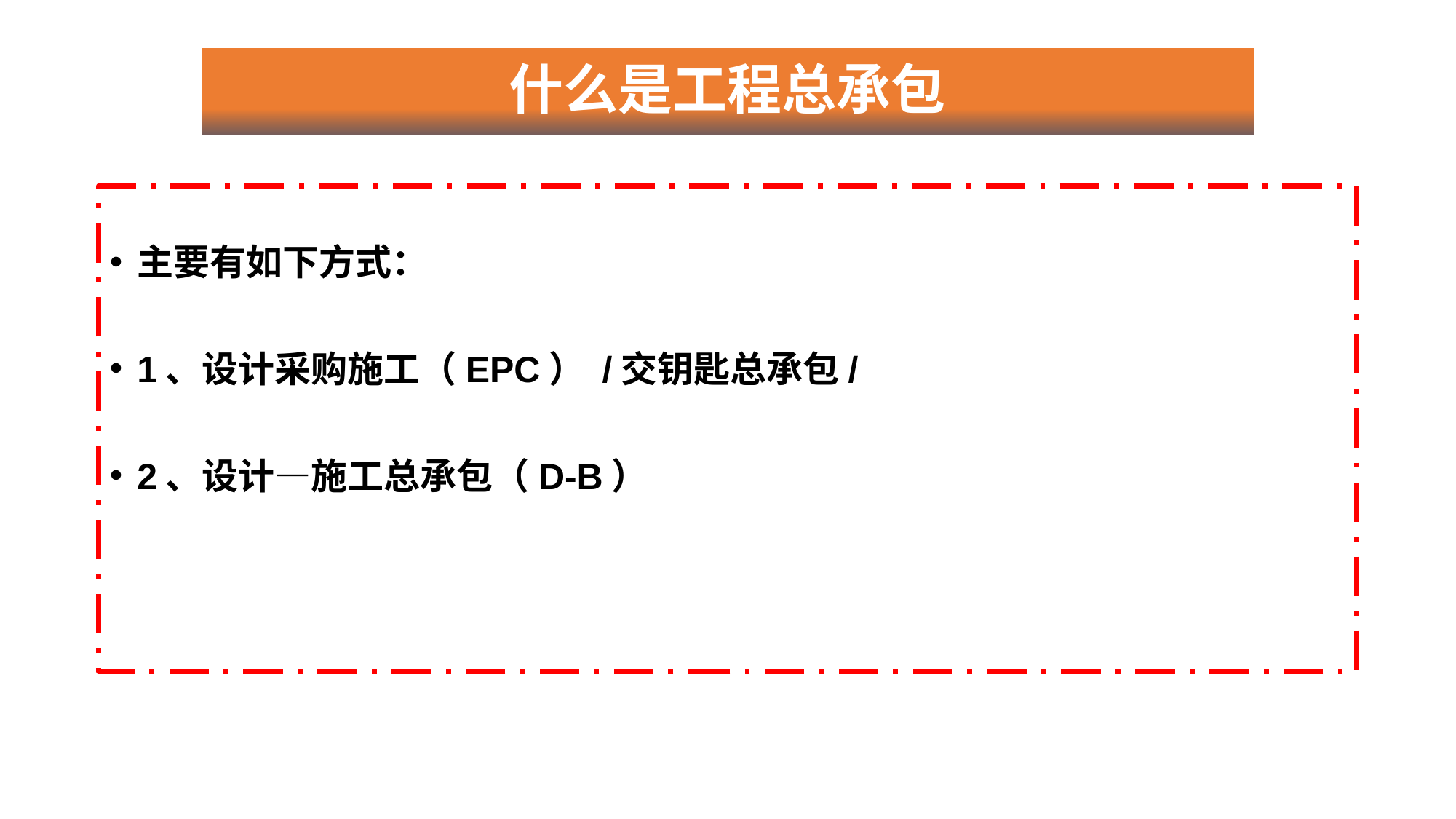

# 什么是工程总承包
主要有如下方式：
1、设计采购施工（EPC） /交钥匙总承包/
2、设计—施工总承包（D-B）